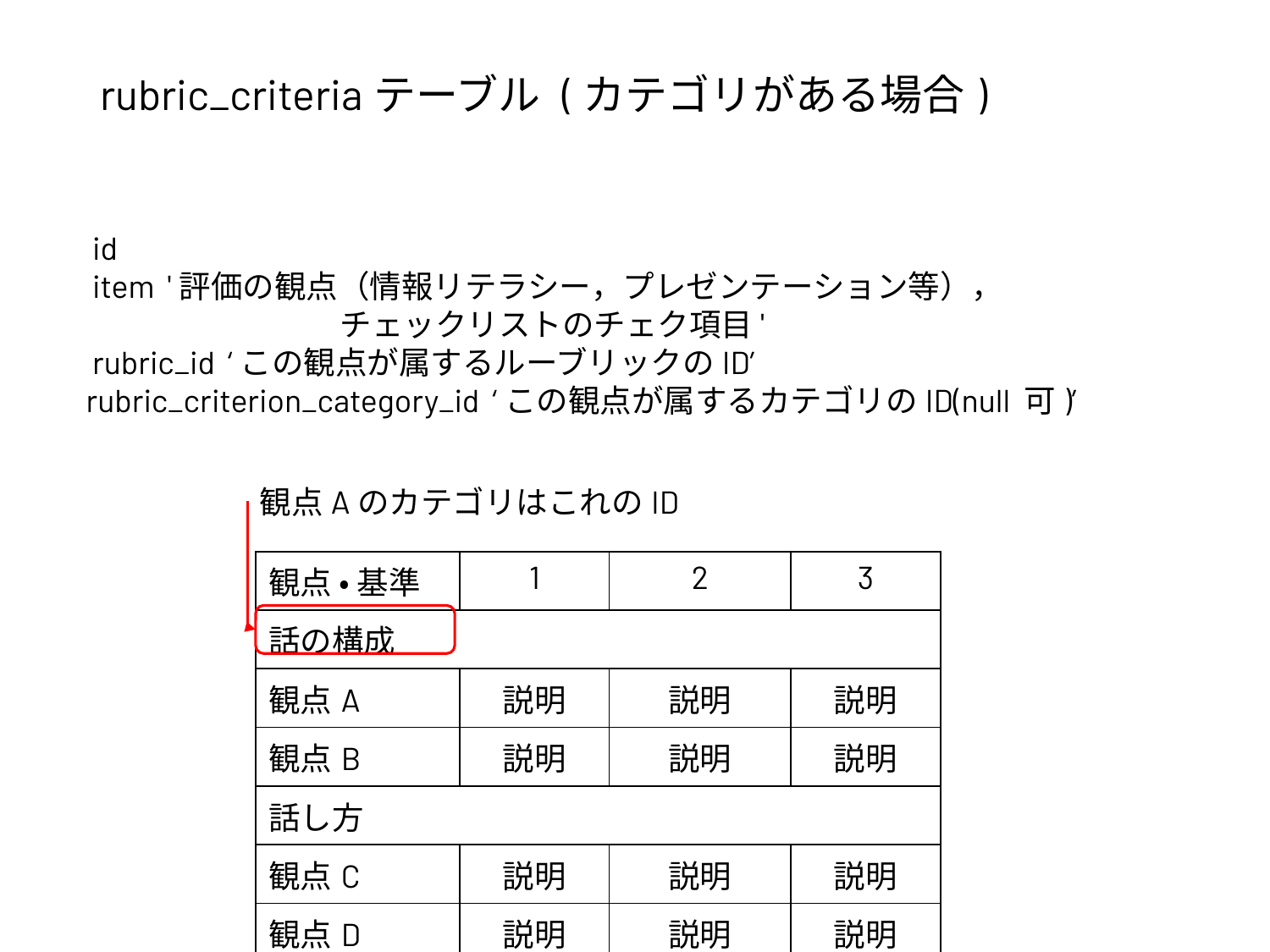

# rubric_criteriaテーブル (カテゴリがある場合)
 id
 item  '評価の観点（情報リテラシー，プレゼンテーション等），
		チェックリストのチェク項目'
 rubric_id  ‘この観点が属するルーブリックのID’
rubric_criterion_category_id  ‘この観点が属するカテゴリのID(null 可)’
観点AのカテゴリはこれのID
| 観点 ・ 基準 | 1 | 2 | 3 |
| --- | --- | --- | --- |
| 話の構成 |  |  |  |
| 観点A | 説明 | 説明 | 説明 |
| 観点B | 説明 | 説明 | 説明 |
| 話し方 |  |  |  |
| 観点C | 説明 | 説明 | 説明 |
| 観点D | 説明 | 説明 | 説明 |